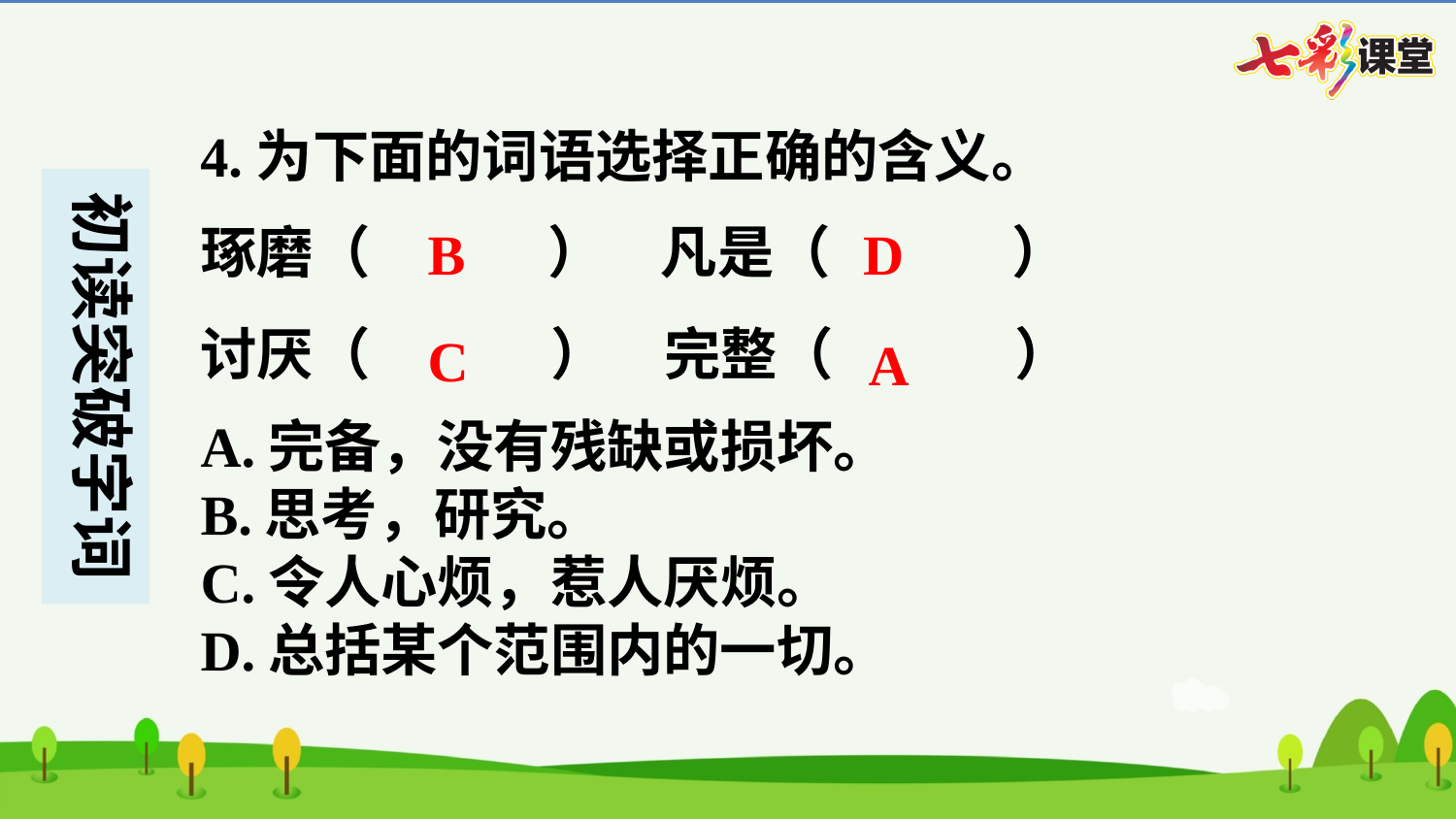

4.为下面的词语选择正确的含义。
B
D
琢磨（　B　）　凡是（　D　）
讨厌（　C　）　完整（　A　）
C
A
| A.完备，没有残缺或损坏。 |
| --- |
| B.思考，研究。 |
| C.令人心烦，惹人厌烦。 |
| D.总括某个范围内的一切。 |